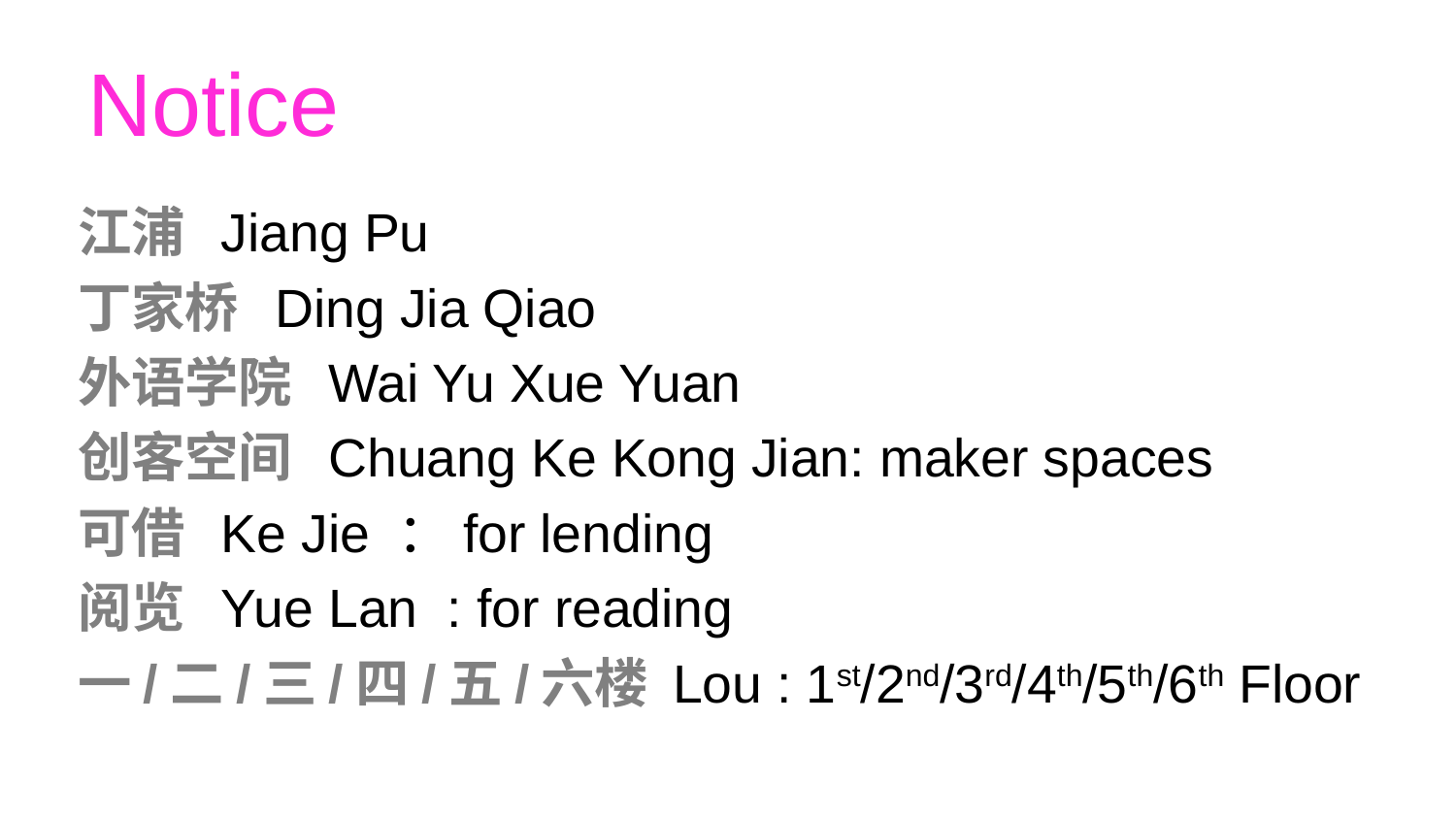

# Notice
江浦  Jiang Pu
丁家桥  Ding Jia Qiao
外语学院  Wai Yu Xue Yuan
创客空间  Chuang Ke Kong Jian: maker spaces
可借  Ke Jie ：for lending
阅览  Yue Lan  : for reading
一/二/三/四/五/六楼 Lou : 1st/2nd/3rd/4th/5th/6th Floor